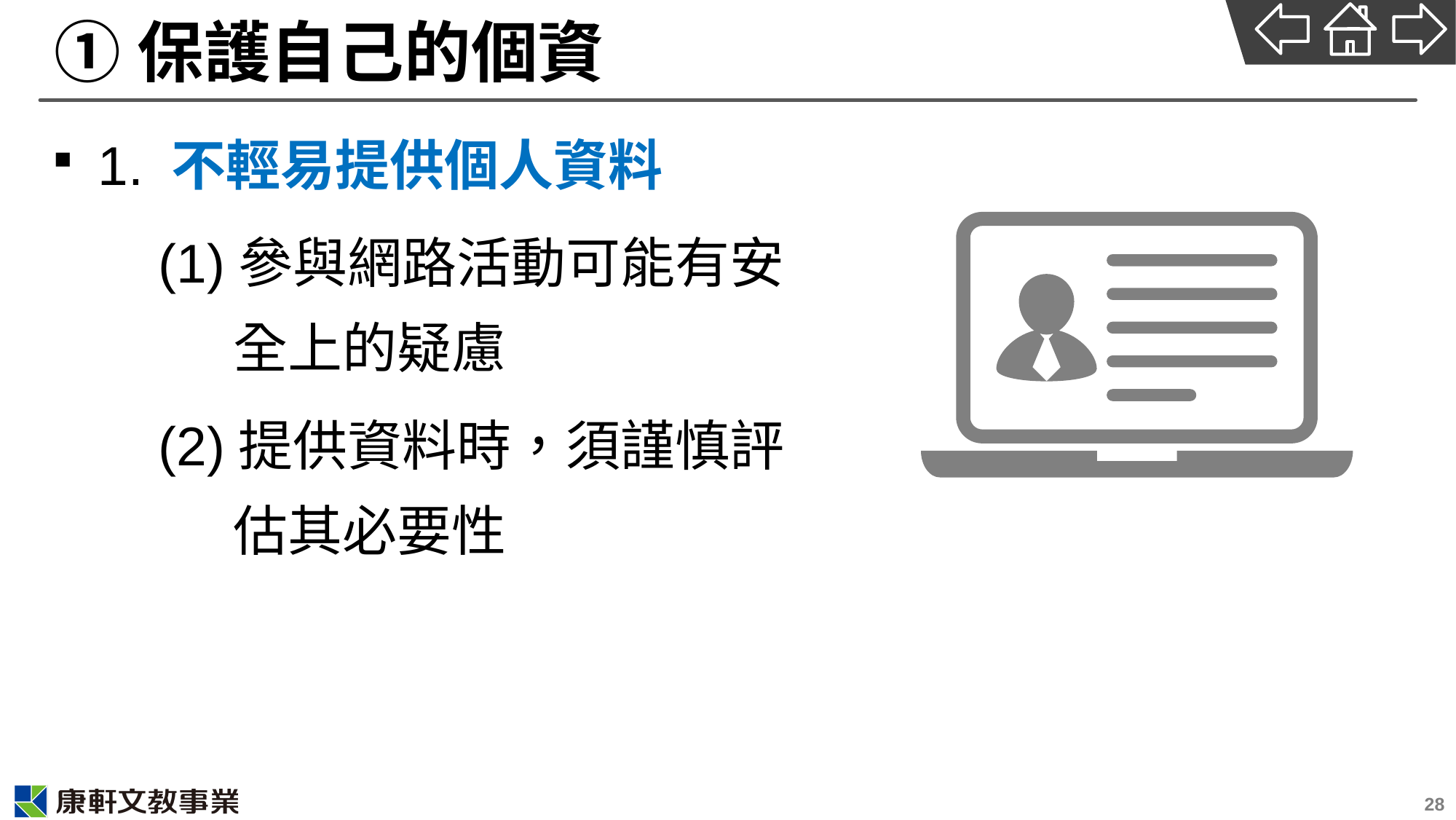

# ①保護自己的個資
1. 不輕易提供個人資料
(1)參與網路活動可能有安全上的疑慮
(2)提供資料時，須謹慎評估其必要性

28